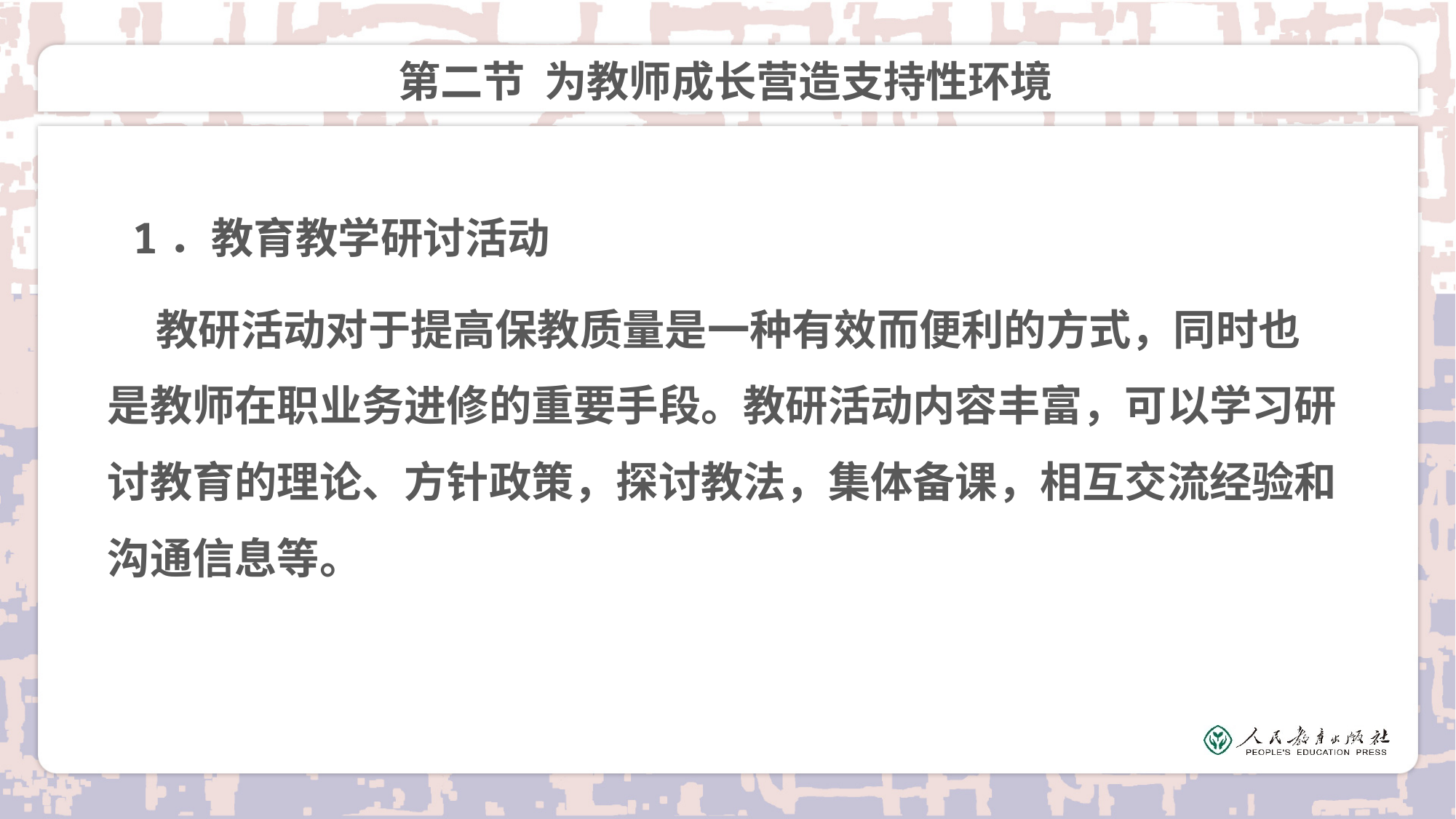

# 第二节  为教师成长营造支持性环境
 1．教育教学研讨活动
    教研活动对于提高保教质量是一种有效而便利的方式，同时也是教师在职业务进修的重要手段。教研活动内容丰富，可以学习研讨教育的理论、方针政策，探讨教法，集体备课，相互交流经验和沟通信息等。